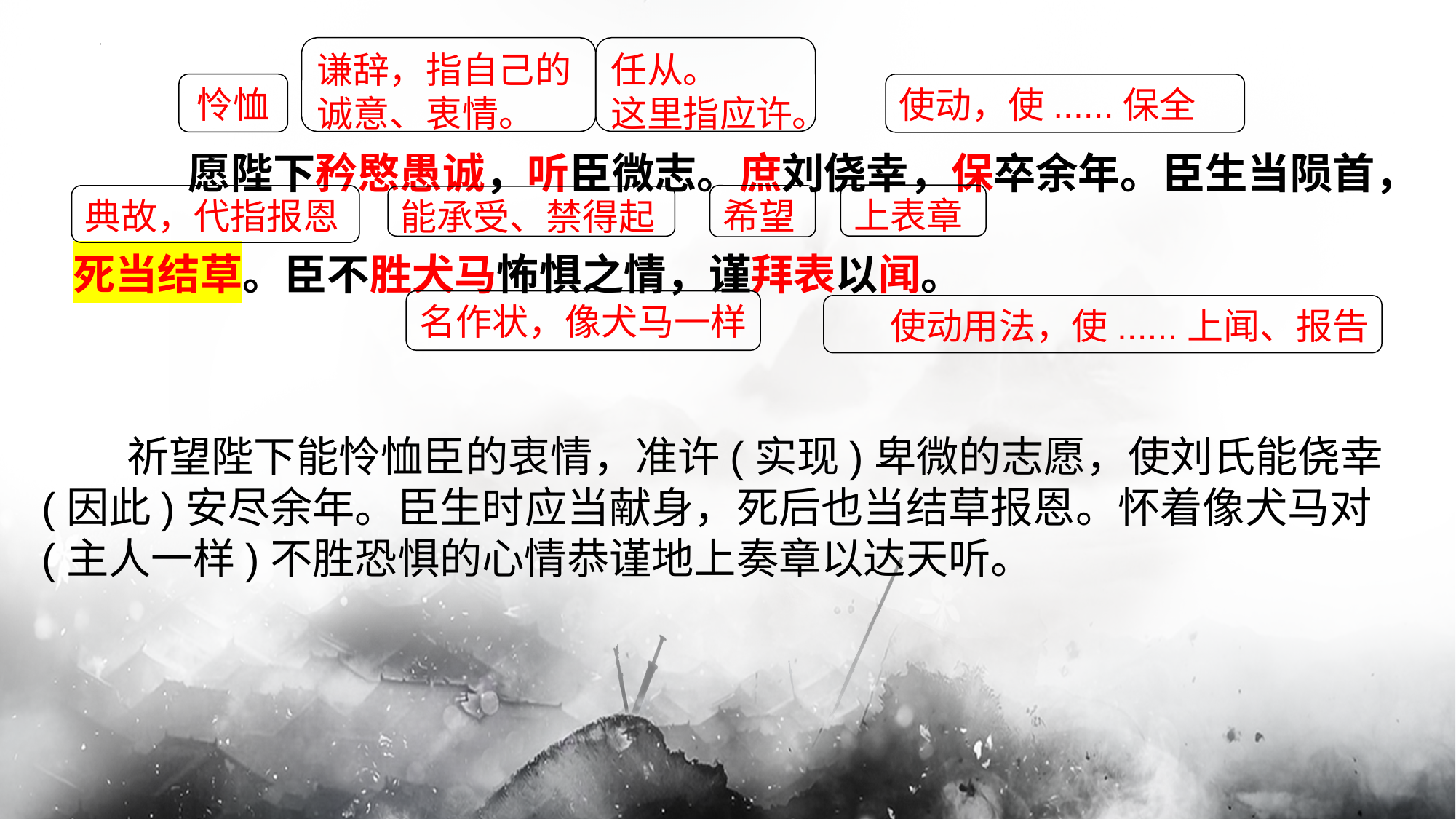

谦辞，指自己的诚意、衷情。
任从。
这里指应许。
怜恤
使动，使......保全
愿陛下矜愍愚诚，听臣微志。庶刘侥幸，保卒余年。臣生当陨首，死当结草。臣不胜犬马怖惧之情，谨拜表以闻。
上表章
典故，代指报恩
希望
能承受、禁得起
名作状，像犬马一样
使动用法，使......上闻、报告
祈望陛下能怜恤臣的衷情，准许(实现)卑微的志愿，使刘氏能侥幸(因此)安尽余年。臣生时应当献身，死后也当结草报恩。怀着像犬马对(主人一样)不胜恐惧的心情恭谨地上奏章以达天听。